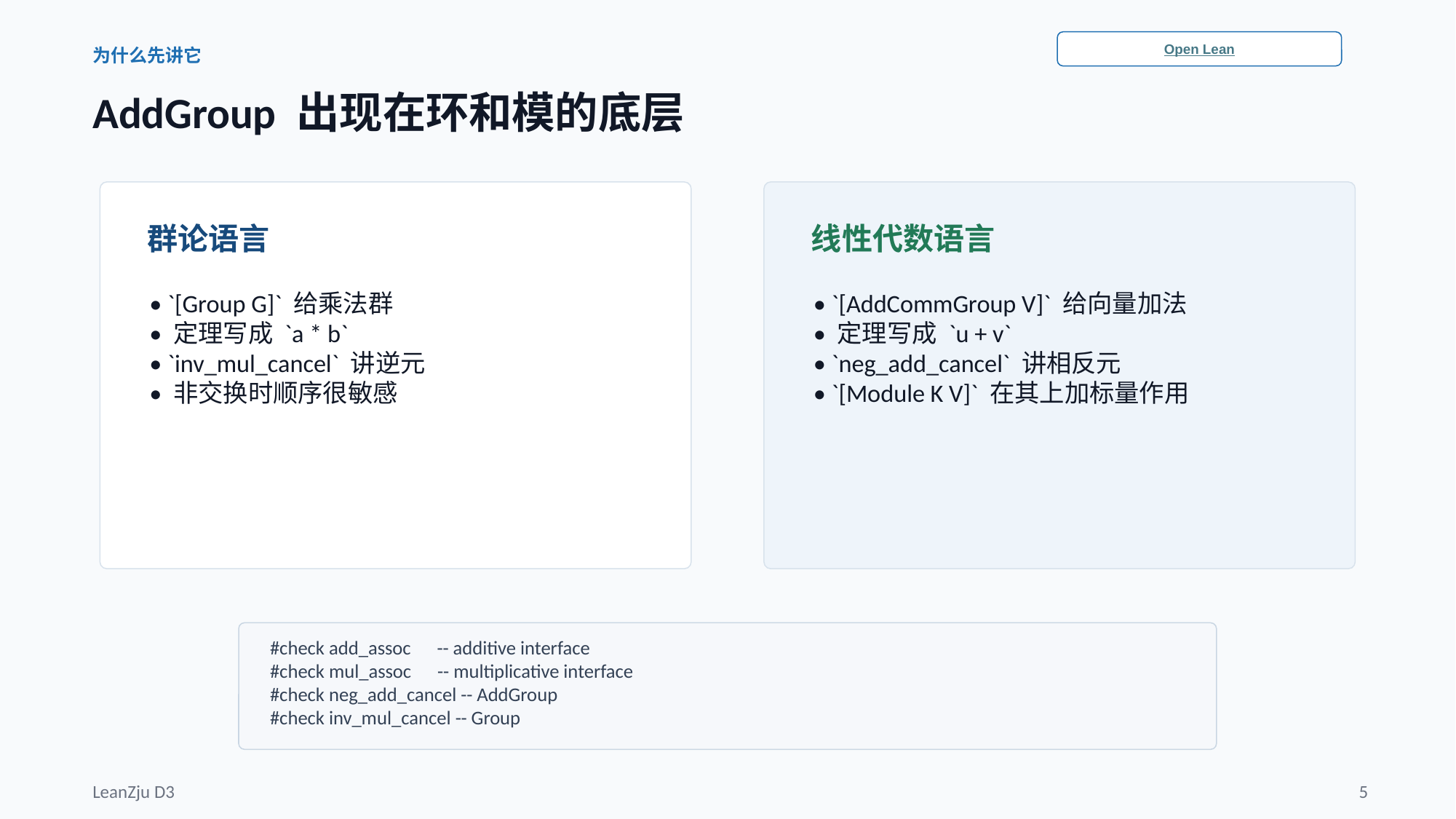

Open Lean
为什么先讲它
AddGroup 出现在环和模的底层

群论语言
线性代数语言
• `[Group G]` 给乘法群
• 定理写成 `a * b`
• `inv_mul_cancel` 讲逆元
• 非交换时顺序很敏感
• `[AddCommGroup V]` 给向量加法
• 定理写成 `u + v`
• `neg_add_cancel` 讲相反元
• `[Module K V]` 在其上加标量作用

#check add_assoc      -- additive interface
#check mul_assoc      -- multiplicative interface
#check neg_add_cancel -- AddGroup
#check inv_mul_cancel -- Group
LeanZju D3
5